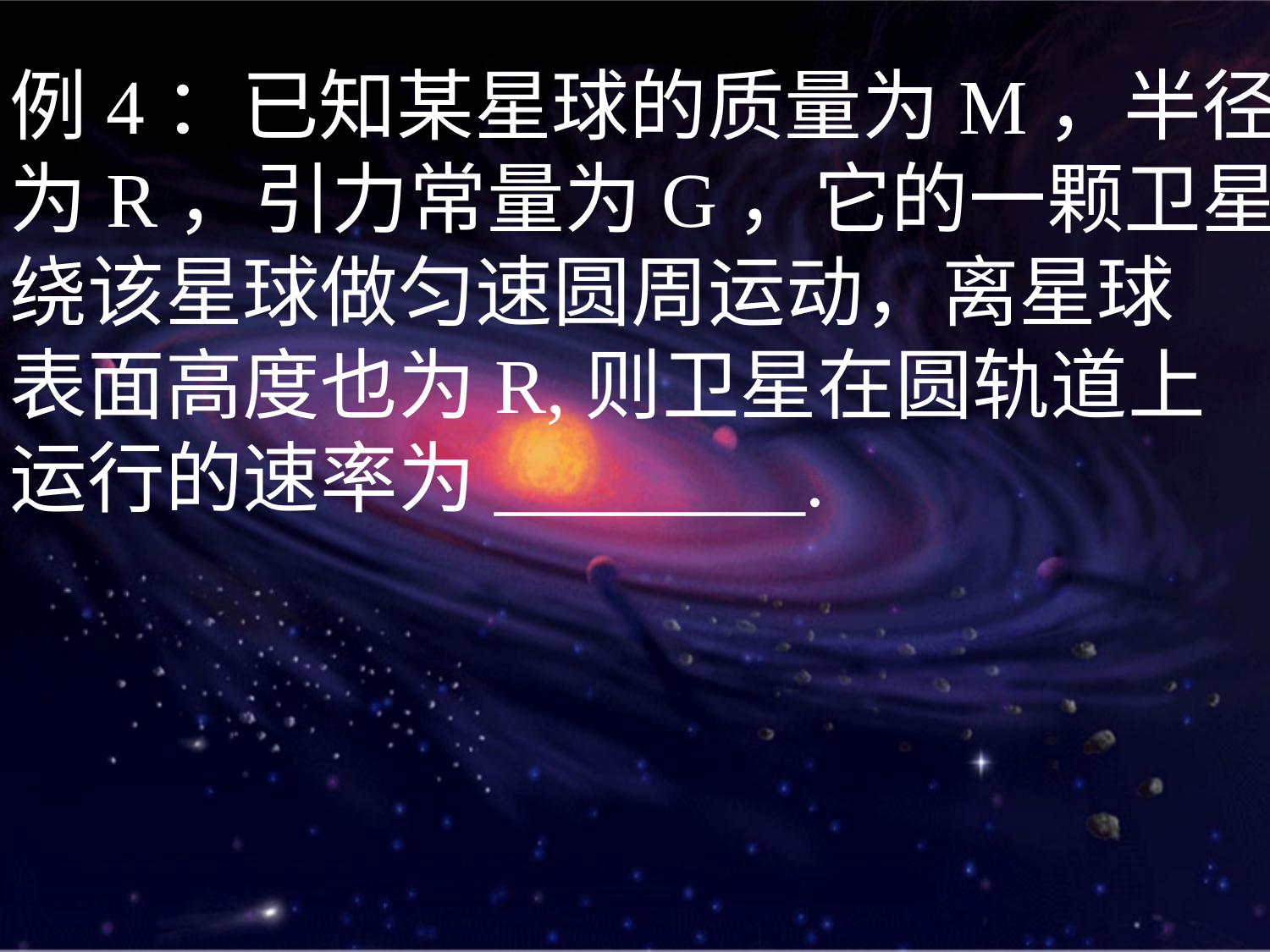

例4：已知某星球的质量为M，半径
为R，引力常量为G，它的一颗卫星
绕该星球做匀速圆周运动，离星球
表面高度也为R,则卫星在圆轨道上
运行的速率为________.